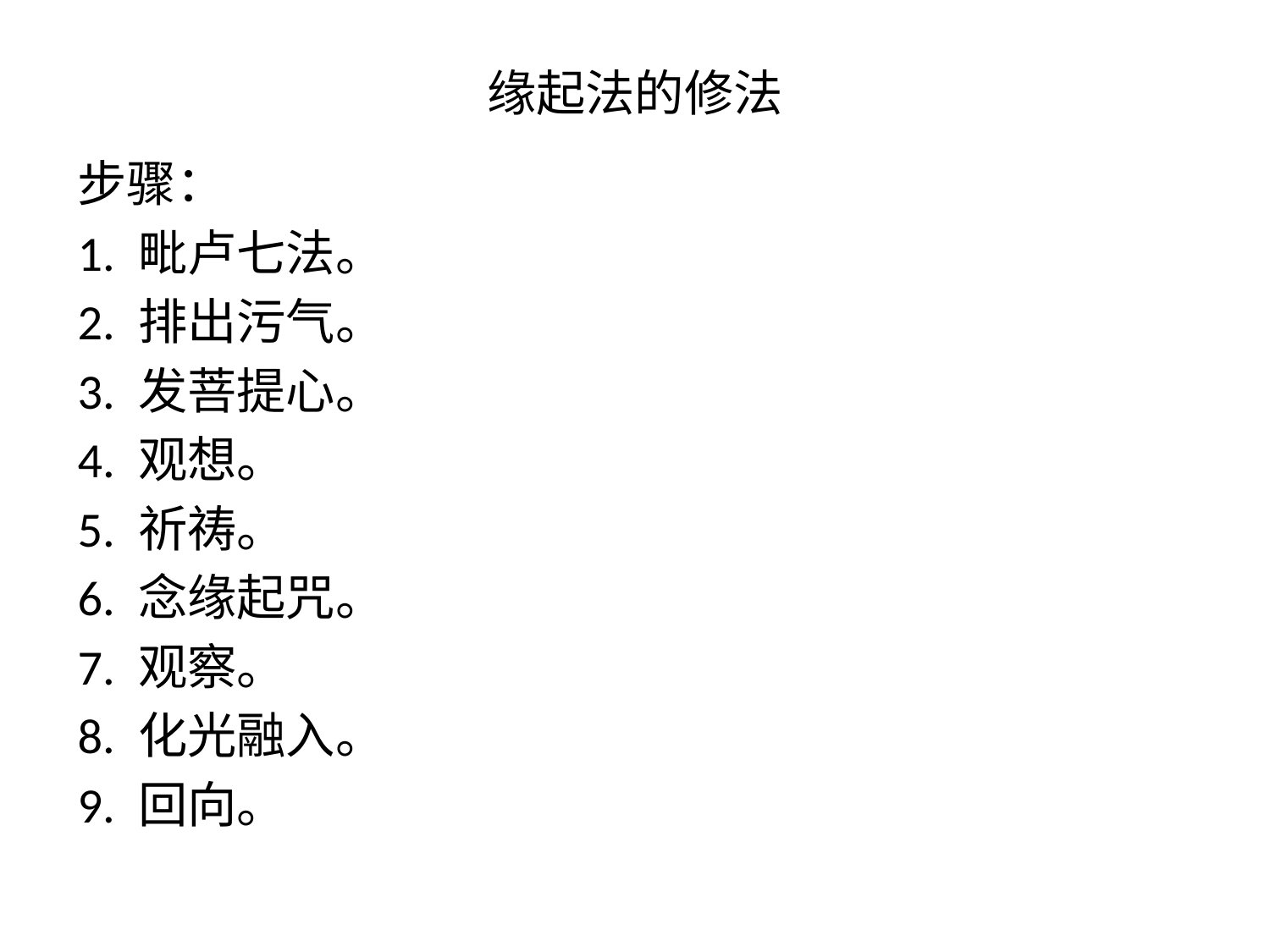

# 缘起法的修法
步骤：
1. 毗卢七法。
2. 排出污气。
3. 发菩提心。
4. 观想。
5. 祈祷。
6. 念缘起咒。
7. 观察。
8. 化光融入。
9. 回向。